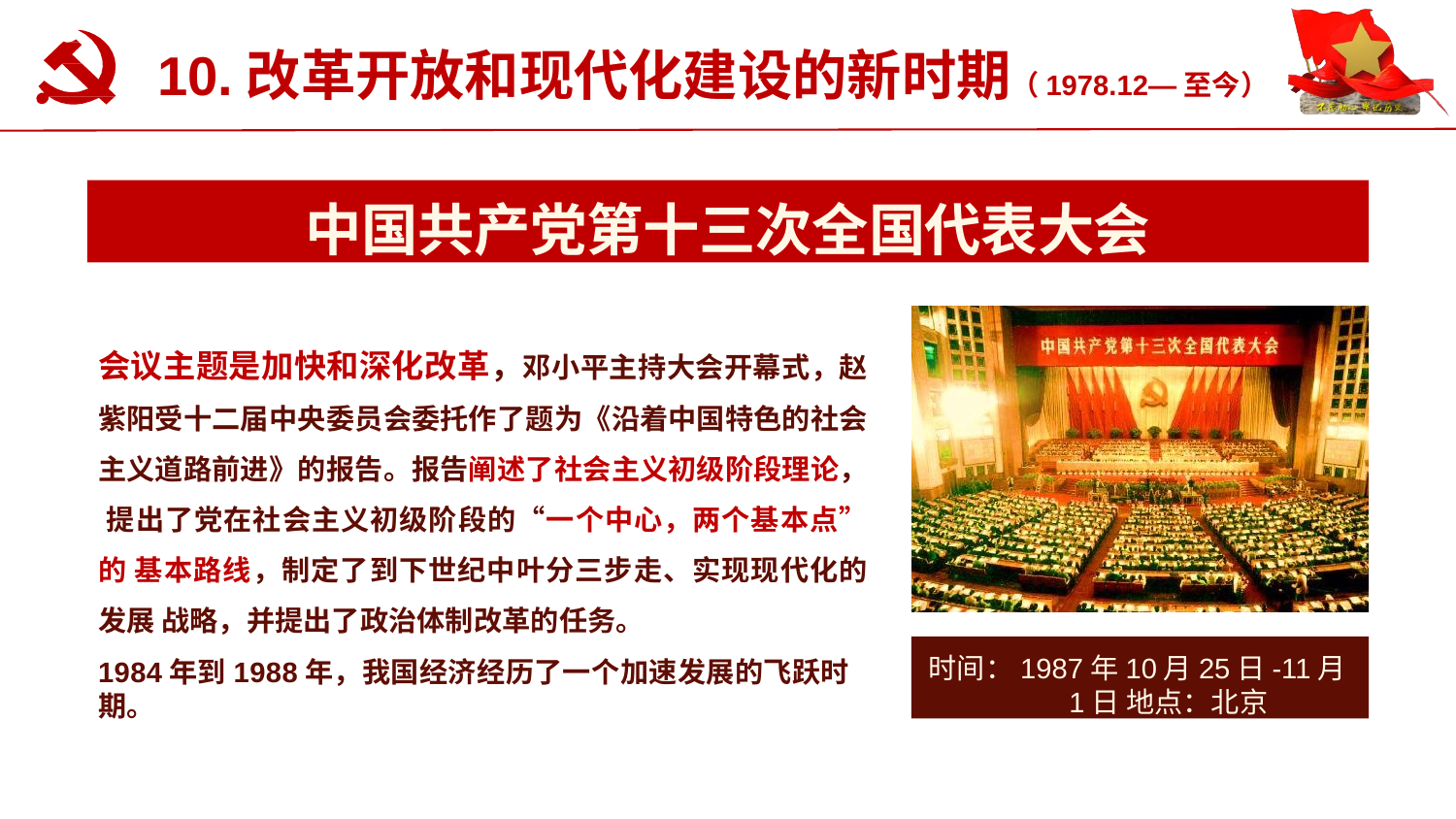

10.改革开放和现代化建设的新时期（1978.12—至今）
认真学习党史新中国史

中国共产党第十三次全国代表大会

会议主题是加快和深化改革，邓小平主持大会开幕式，赵 紫阳受十二届中央委员会委托作了题为《沿着中国特色的社会 主义道路前进》的报告。报告阐述了社会主义初级阶段理论，  提出了党在社会主义初级阶段的“一个中心，两个基本点”的 基本路线，制定了到下世纪中叶分三步走、实现现代化的发展 战略，并提出了政治体制改革的任务。
1984年到1988年，我国经济经历了一个加速发展的飞跃时期。
时间：1987年10月25日-11月1日 地点：北京